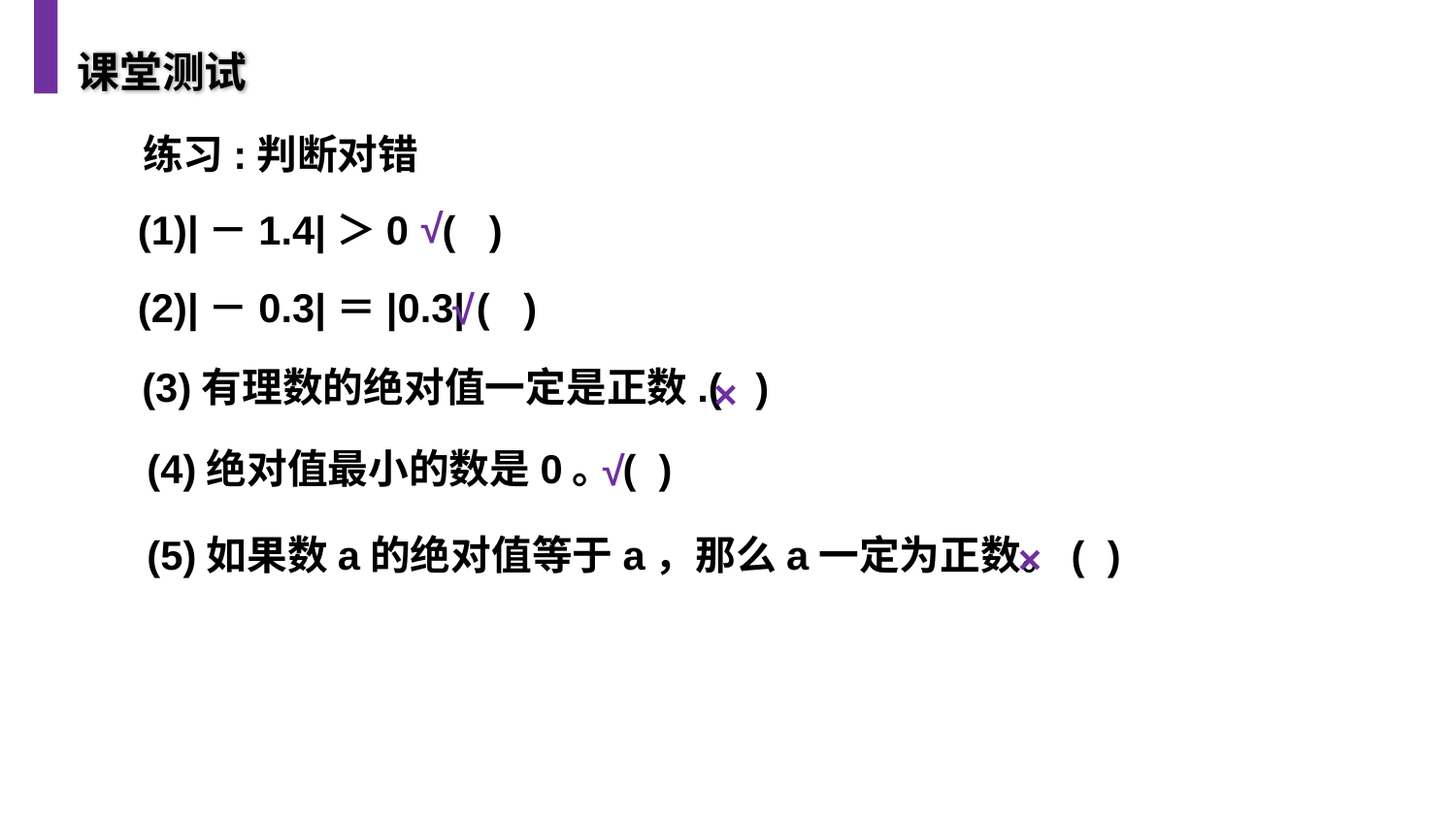

课堂测试
练习:判断对错
√
(1)|－1.4|＞0   (   )
(2)|－0.3|＝|0.3| (   )
√
(3)有理数的绝对值一定是正数.(   )
×
(4)绝对值最小的数是0。(  )
√
(5)如果数a的绝对值等于a，那么a一定为正数。(  )
×